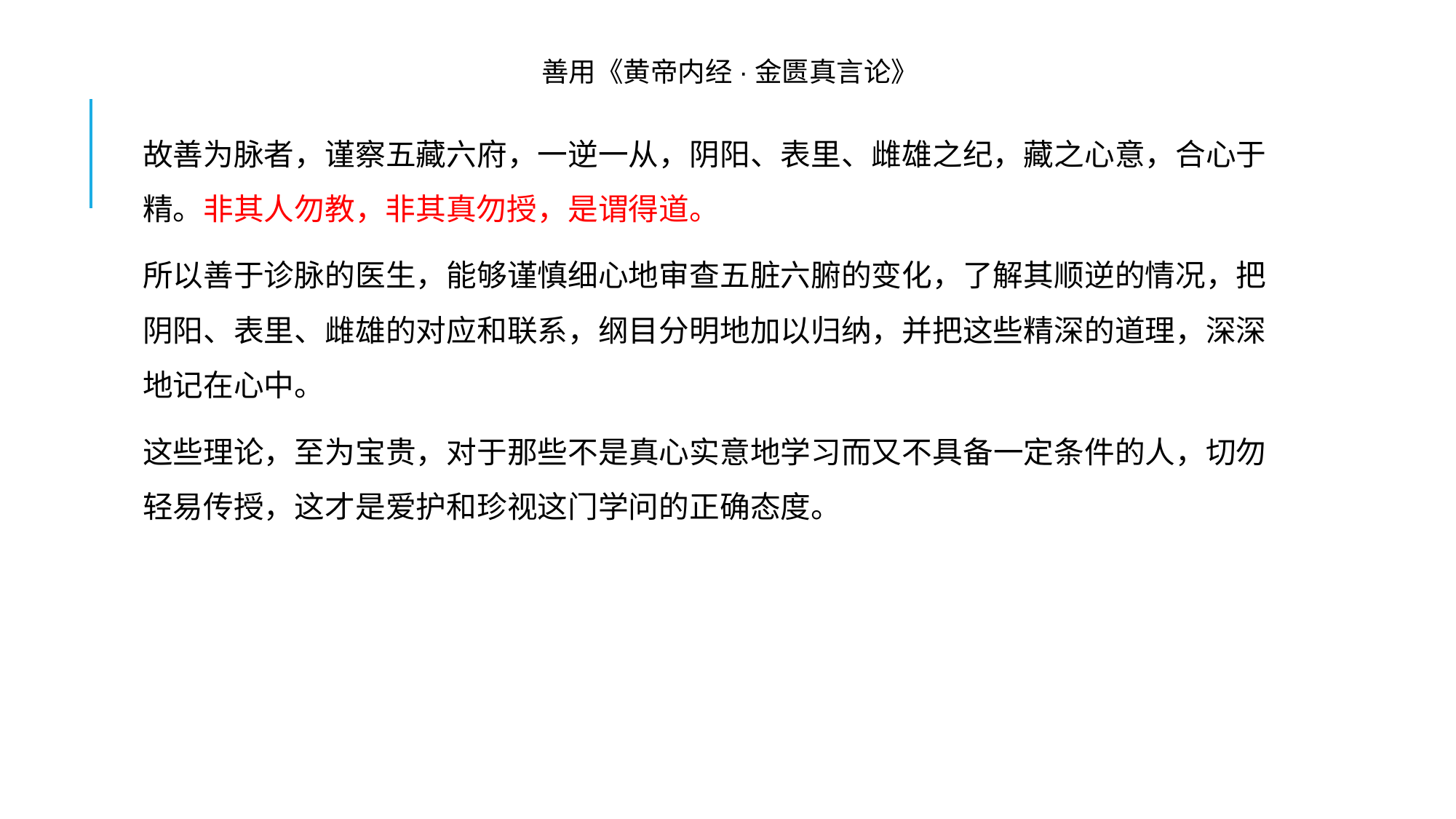

善用《黄帝内经·金匮真言论》
故善为脉者，谨察五藏六府，一逆一从，阴阳、表里、雌雄之纪，藏之心意，合心于精。非其人勿教，非其真勿授，是谓得道。
所以善于诊脉的医生，能够谨慎细心地审查五脏六腑的变化，了解其顺逆的情况，把阴阳、表里、雌雄的对应和联系，纲目分明地加以归纳，并把这些精深的道理，深深地记在心中。
这些理论，至为宝贵，对于那些不是真心实意地学习而又不具备一定条件的人，切勿轻易传授，这才是爱护和珍视这门学问的正确态度。